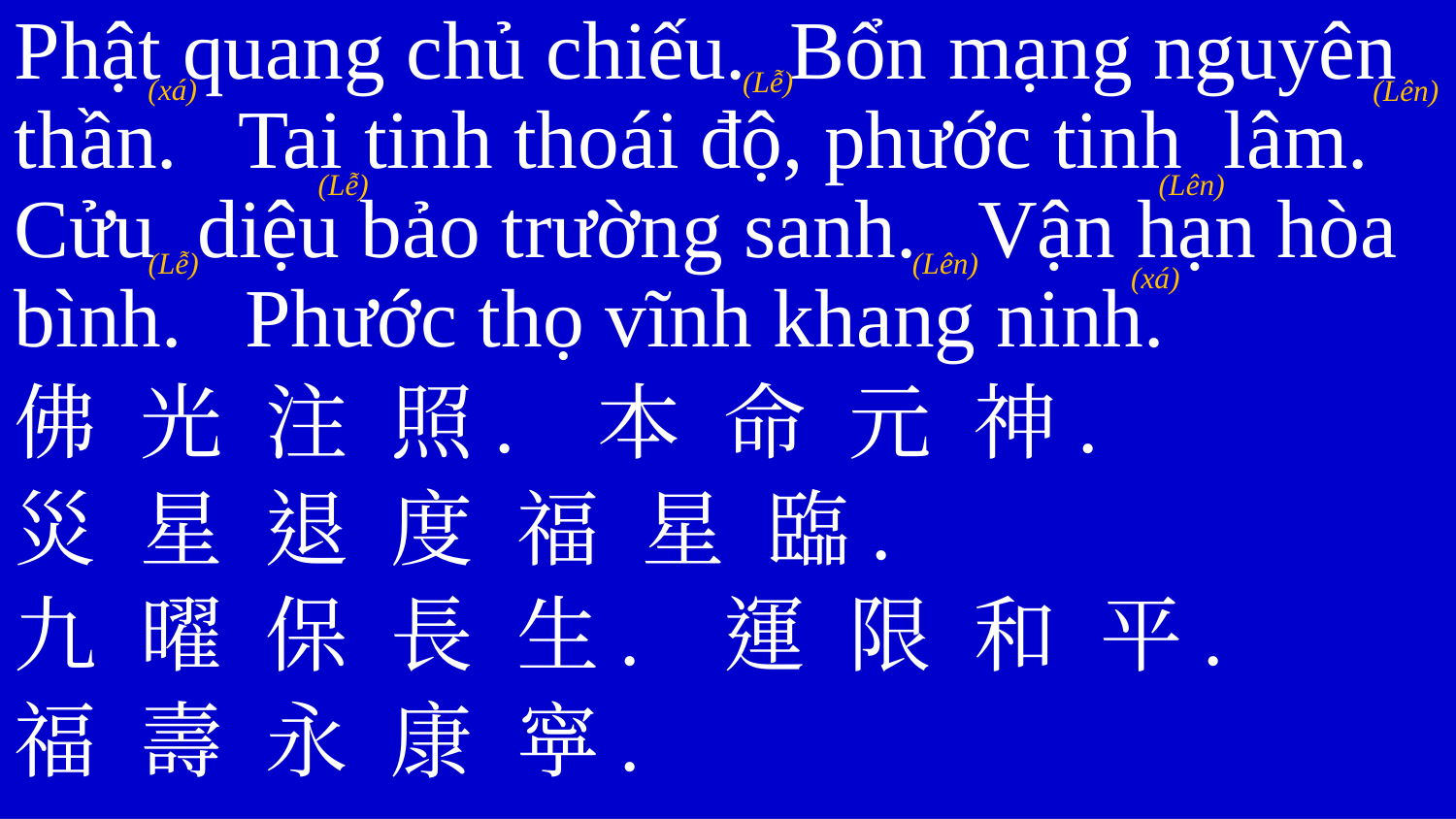

Phật quang chủ chiếu.  Bổn mạng nguyên thần.   Tai tinh thoái độ, phước tinh  lâm. Cửu  diệu bảo trường sanh.   Vận hạn hòa bình.   Phước thọ vĩnh khang ninh.
佛  光  注  照.   本  命  元  神.
災  星  退  度  福  星  臨.
九  曜  保  長  生.   運  限  和  平.
福  壽  永  康  寜.

(Lễ)
(xá)
(Lên)
(Lên)
(Lễ)
(Lễ)
(Lên)
(xá)